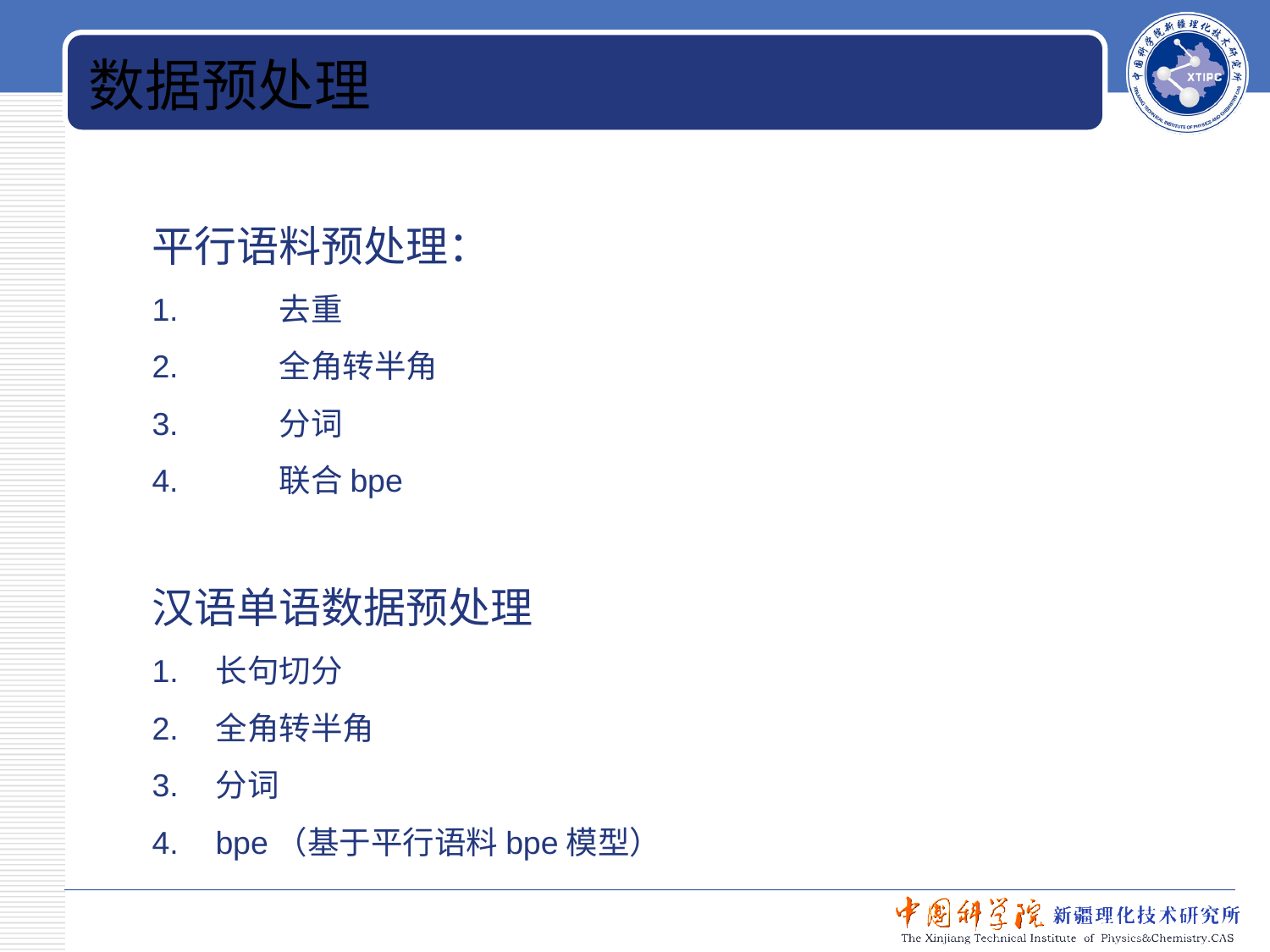

数据预处理
平行语料预处理：
1. 	去重
2. 	全角转半角
3.	分词
4.	联合bpe

汉语单语数据预处理
长句切分
全角转半角
分词
bpe（基于平行语料bpe模型）